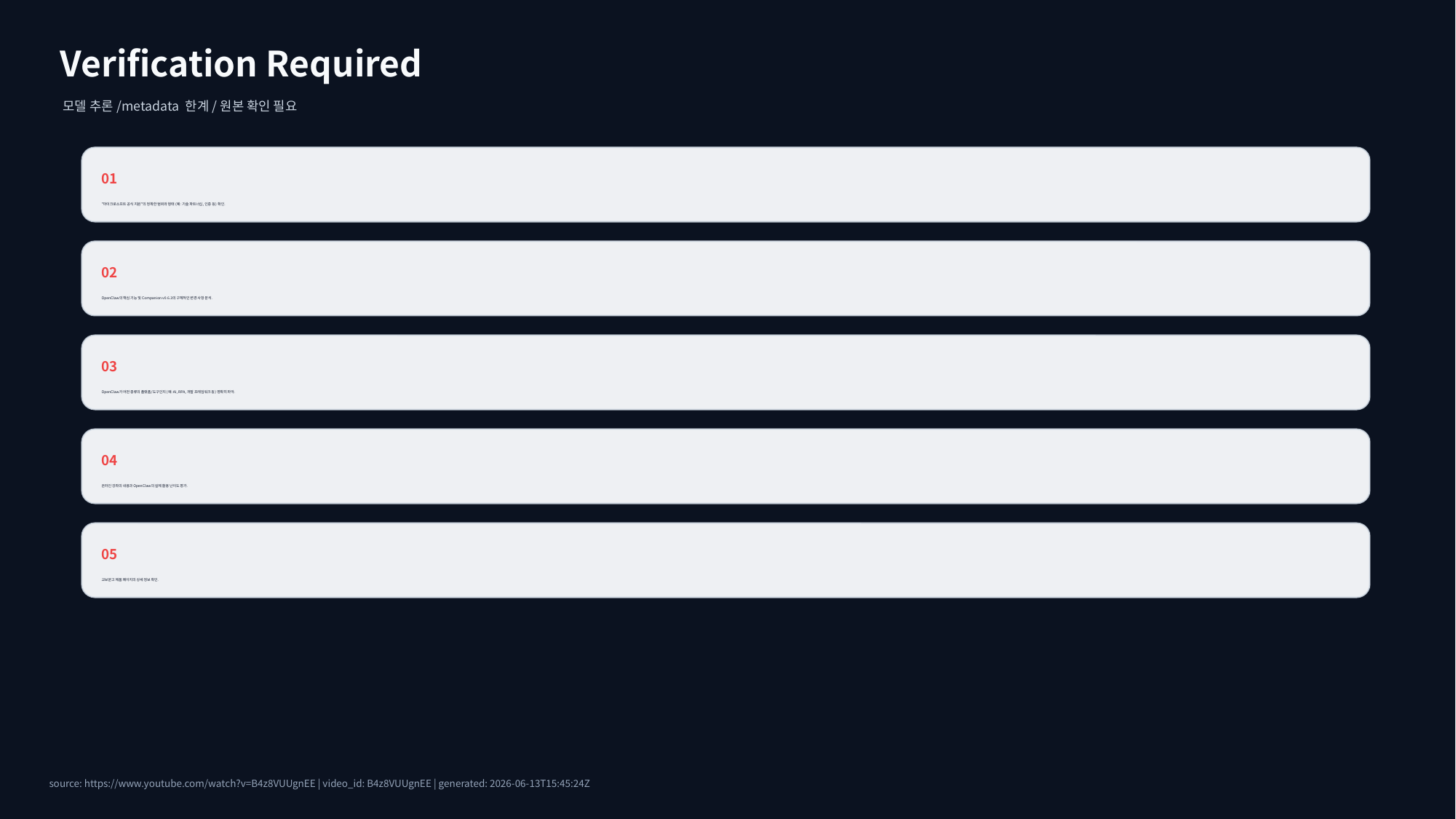

Verification Required
모델 추론/metadata 한계/원본 확인 필요

01
"마이크로소프트 공식 지원"의 정확한 범위와 형태 (예: 기술 파트너십, 인증 등) 확인.

02
OpenClaw의 핵심 기능 및 Companion v0.6.3의 구체적인 변경 사항 분석.

03
OpenClaw가 어떤 종류의 플랫폼/도구인지 (예: AI, RPA, 개발 프레임워크 등) 명확히 파악.

04
온라인 강좌의 내용과 OpenClaw의 실제 활용 난이도 평가.

05
교보문고 제품 페이지의 상세 정보 확인.
source: https://www.youtube.com/watch?v=B4z8VUUgnEE | video_id: B4z8VUUgnEE | generated: 2026-06-13T15:45:24Z